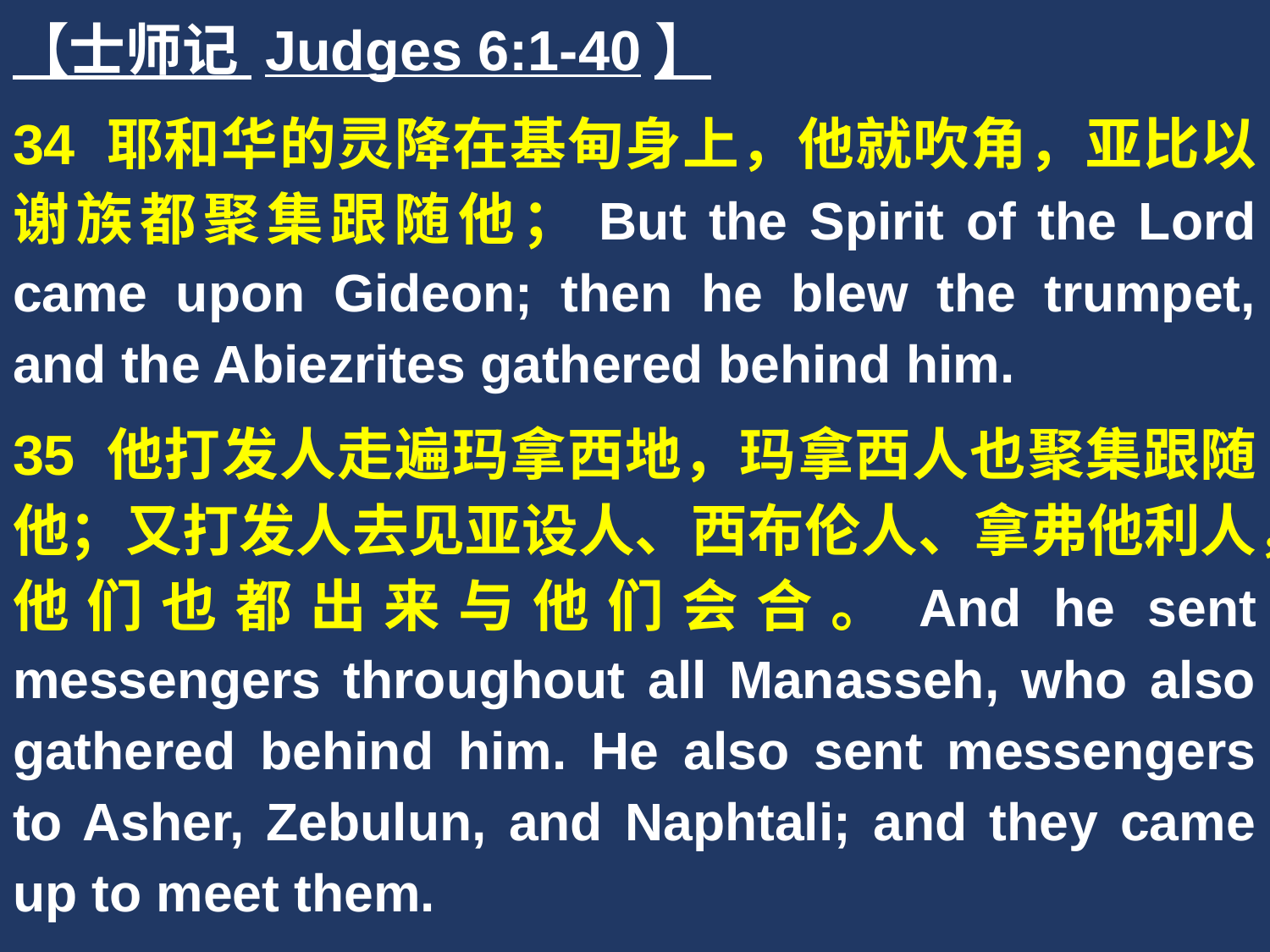

【士师记 Judges 6:1-40】
34 耶和华的灵降在基甸身上，他就吹角，亚比以谢族都聚集跟随他；But the Spirit of the Lord came upon Gideon; then he blew the trumpet, and the Abiezrites gathered behind him.
35 他打发人走遍玛拿西地，玛拿西人也聚集跟随他；又打发人去见亚设人、西布伦人、拿弗他利人，他们也都出来与他们会合。And he sent messengers throughout all Manasseh, who also gathered behind him. He also sent messengers to Asher, Zebulun, and Naphtali; and they came up to meet them.